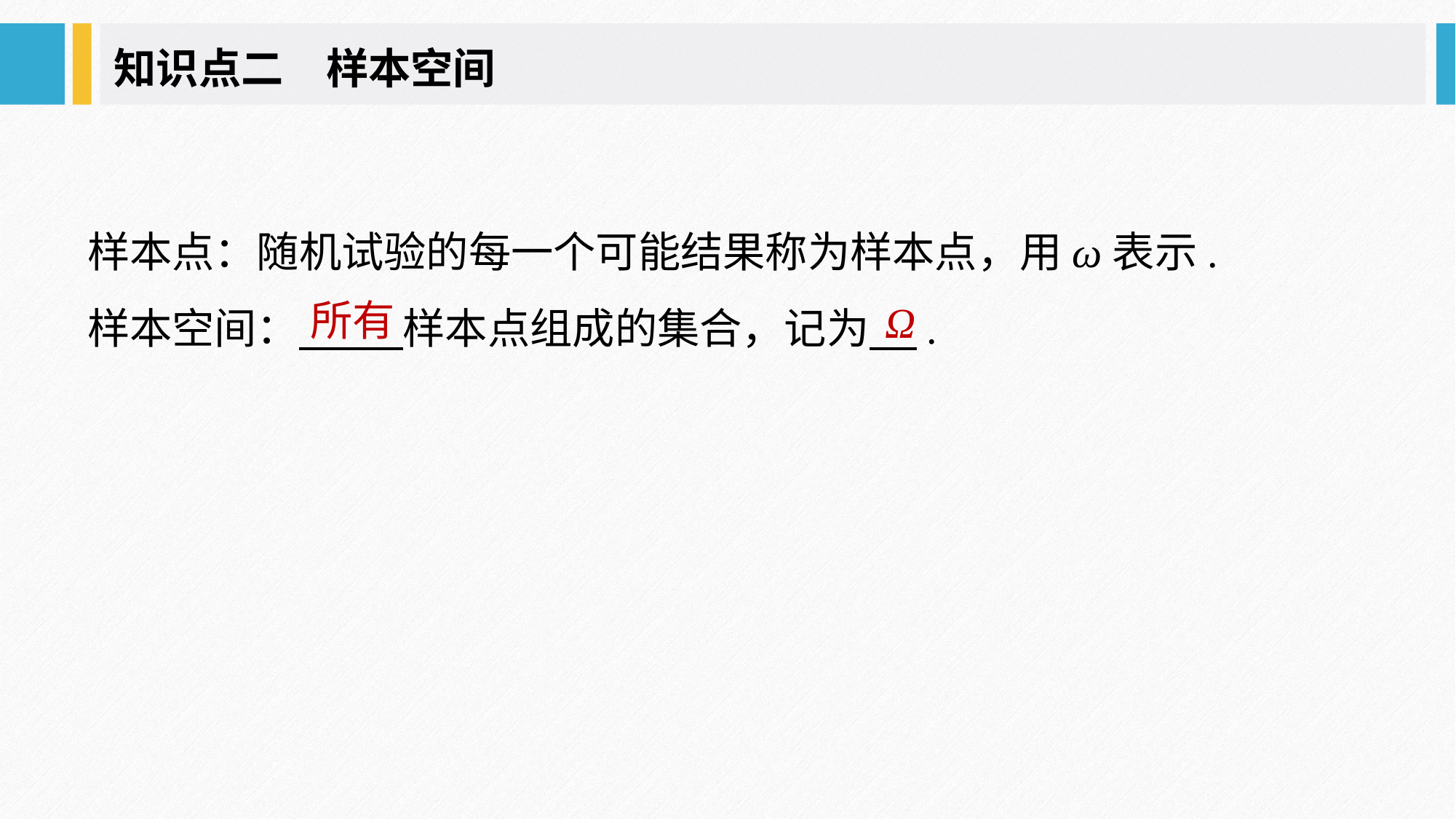

知识点二　样本空间
样本点：随机试验的每一个可能结果称为样本点，用ω表示.
样本空间：　　  样本点组成的集合，记为     .
所有
Ω